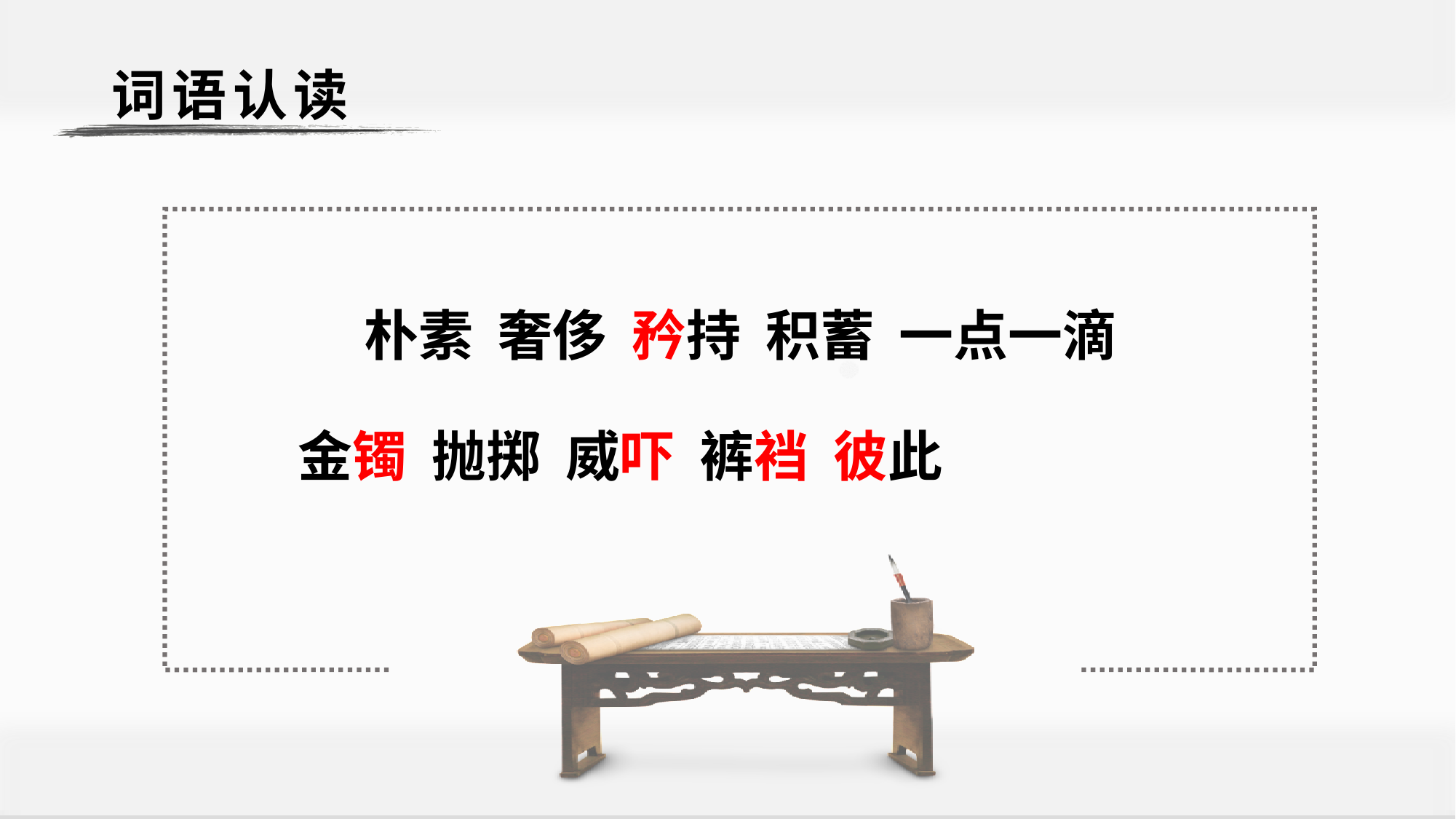

词语认读

朴素  奢侈  矜持  积蓄  一点一滴
金镯  抛掷  威吓  裤裆  彼此